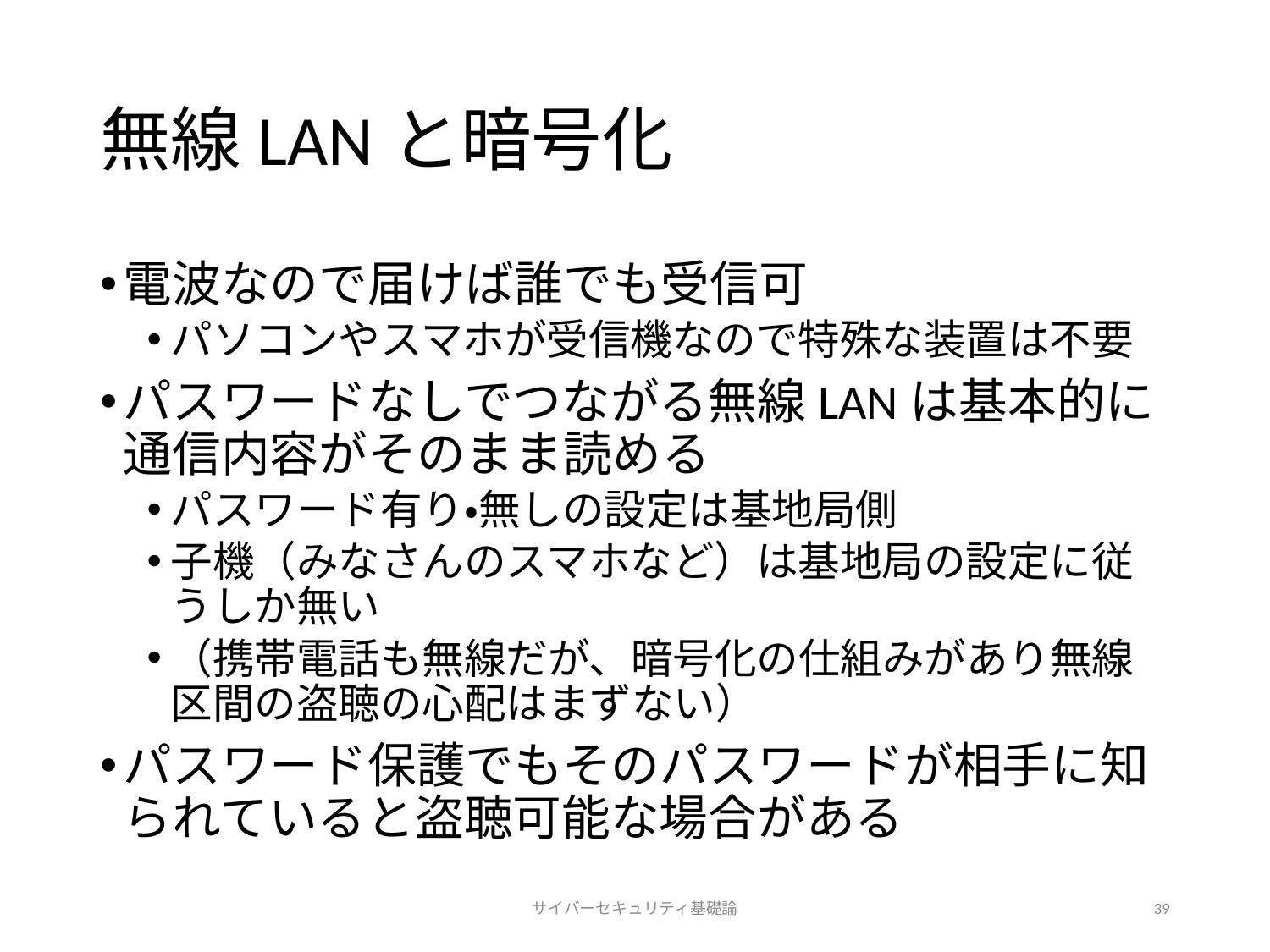

# 無線LANと暗号化
電波なので届けば誰でも受信可
パソコンやスマホが受信機なので特殊な装置は不要
パスワードなしでつながる無線LANは基本的に通信内容がそのまま読める
パスワード有り・無しの設定は基地局側
子機（みなさんのスマホなど）は基地局の設定に従うしか無い
（携帯電話も無線だが、暗号化の仕組みがあり無線区間の盗聴の心配はまずない）
パスワード保護でもそのパスワードが相手に知られていると盗聴可能な場合がある
サイバーセキュリティ基礎論
39